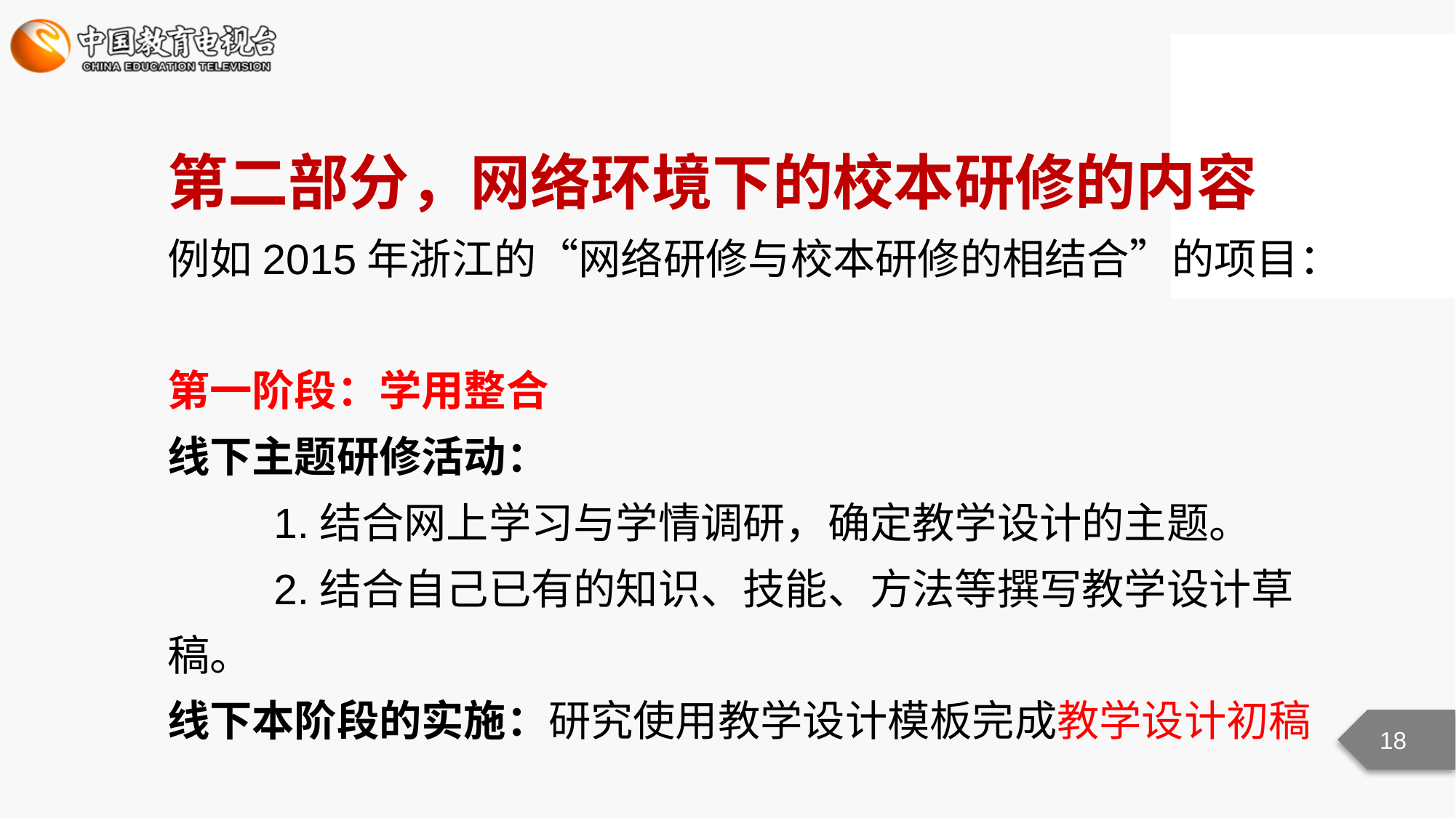

第二部分，网络环境下的校本研修的内容
例如2015年浙江的“网络研修与校本研修的相结合”的项目：

第一阶段：学用整合
线下主题研修活动：
         1.结合网上学习与学情调研，确定教学设计的主题。
         2.结合自己已有的知识、技能、方法等撰写教学设计草稿。
线下本阶段的实施：研究使用教学设计模板完成教学设计初稿